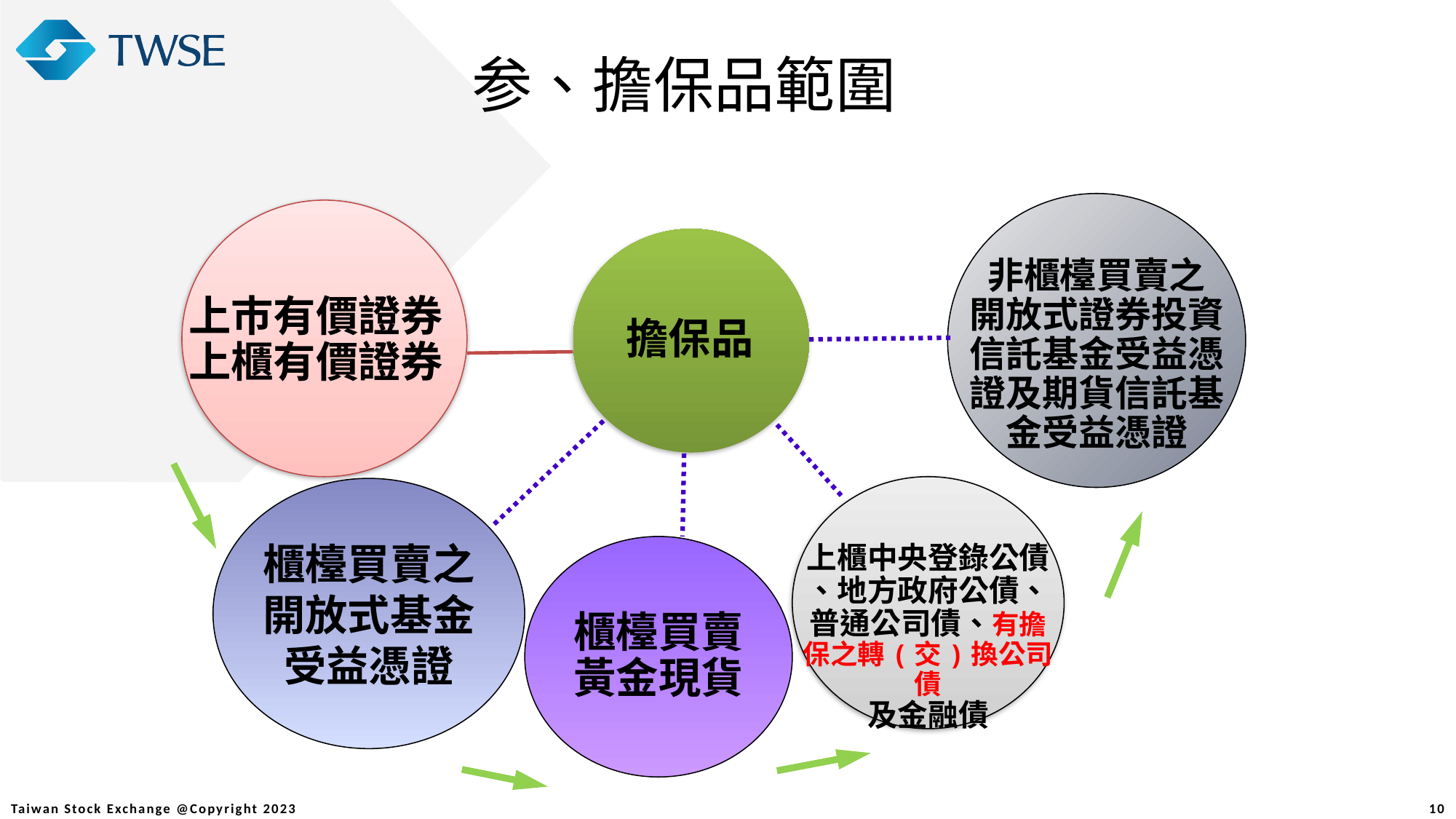

参、擔保品範圍

擔保品
非櫃檯買賣之
開放式證券投資
信託基金受益憑證及期貨信託基金受益憑證

上巿有價證券
上櫃有價證券

櫃檯買賣之開放式基金受益憑證

櫃檯買賣黃金現貨
上櫃中央登錄公債
、地方政府公債、普通公司債、有擔保之轉(交)換公司債
及金融債

10